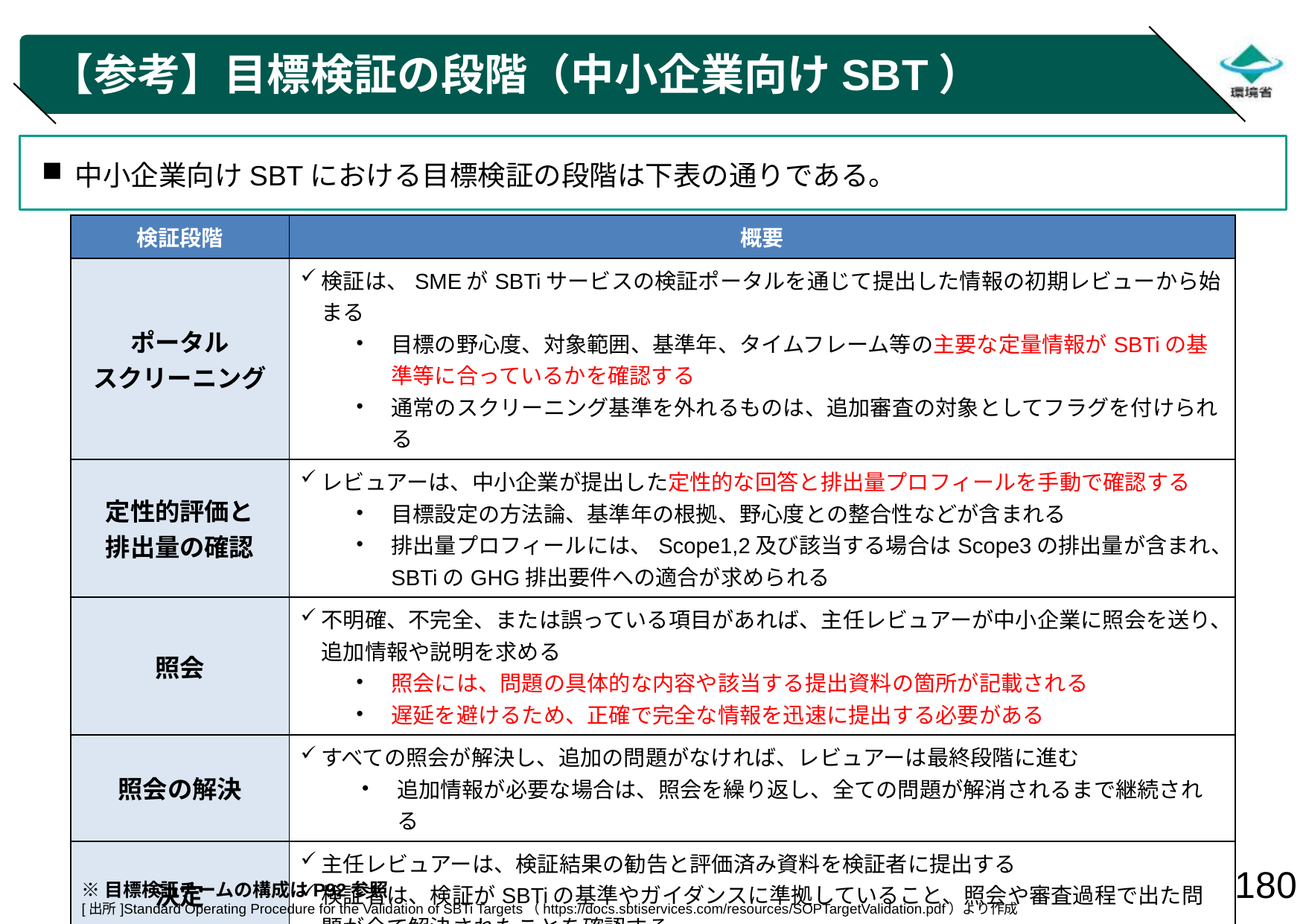

# 【参考】目標検証の段階（中小企業向けSBT）
中小企業向けSBTにおける目標検証の段階は下表の通りである。
| 検証段階 | 概要 |
| --- | --- |
| ポータル スクリーニング | 検証は、SMEがSBTiサービスの検証ポータルを通じて提出した情報の初期レビューから始まる 目標の野心度、対象範囲、基準年、タイムフレーム等の主要な定量情報がSBTiの基準等に合っているかを確認する 通常のスクリーニング基準を外れるものは、追加審査の対象としてフラグを付けられる |
| 定性的評価と 排出量の確認 | レビュアーは、中小企業が提出した定性的な回答と排出量プロフィールを手動で確認する 目標設定の方法論、基準年の根拠、野心度との整合性などが含まれる 排出量プロフィールには、Scope1,2及び該当する場合はScope3の排出量が含まれ、SBTiのGHG排出要件への適合が求められる |
| 照会 | 不明確、不完全、または誤っている項目があれば、主任レビュアーが中小企業に照会を送り、追加情報や説明を求める 照会には、問題の具体的な内容や該当する提出資料の箇所が記載される 遅延を避けるため、正確で完全な情報を迅速に提出する必要がある |
| 照会の解決 | すべての照会が解決し、追加の問題がなければ、レビュアーは最終段階に進む 追加情報が必要な場合は、照会を繰り返し、全ての問題が解消されるまで継続される |
| 決定 | 主任レビュアーは、検証結果の勧告と評価済み資料を検証者に提出する 検証者は、検証がSBTiの基準やガイダンスに準拠していること、照会や審査過程で出た問題が全て解決されたことを確認する |
| 決定に対する 追加照会 | 検証者がこの段階で追加の照会を出す場合、主任レビュアーが中小企業に連絡して、説明や追加情報を求める 中小企業が照会に対応した後、主任レビュアーは再度検証結果の勧告を提出し、検証者が最終決定を下す |
※目標検証チームの構成はP92参照
[出所]Standard Operating Procedure for the Validation of SBTi Targets（https://docs.sbtiservices.com/resources/SOPTargetValidation.pdf）より作成